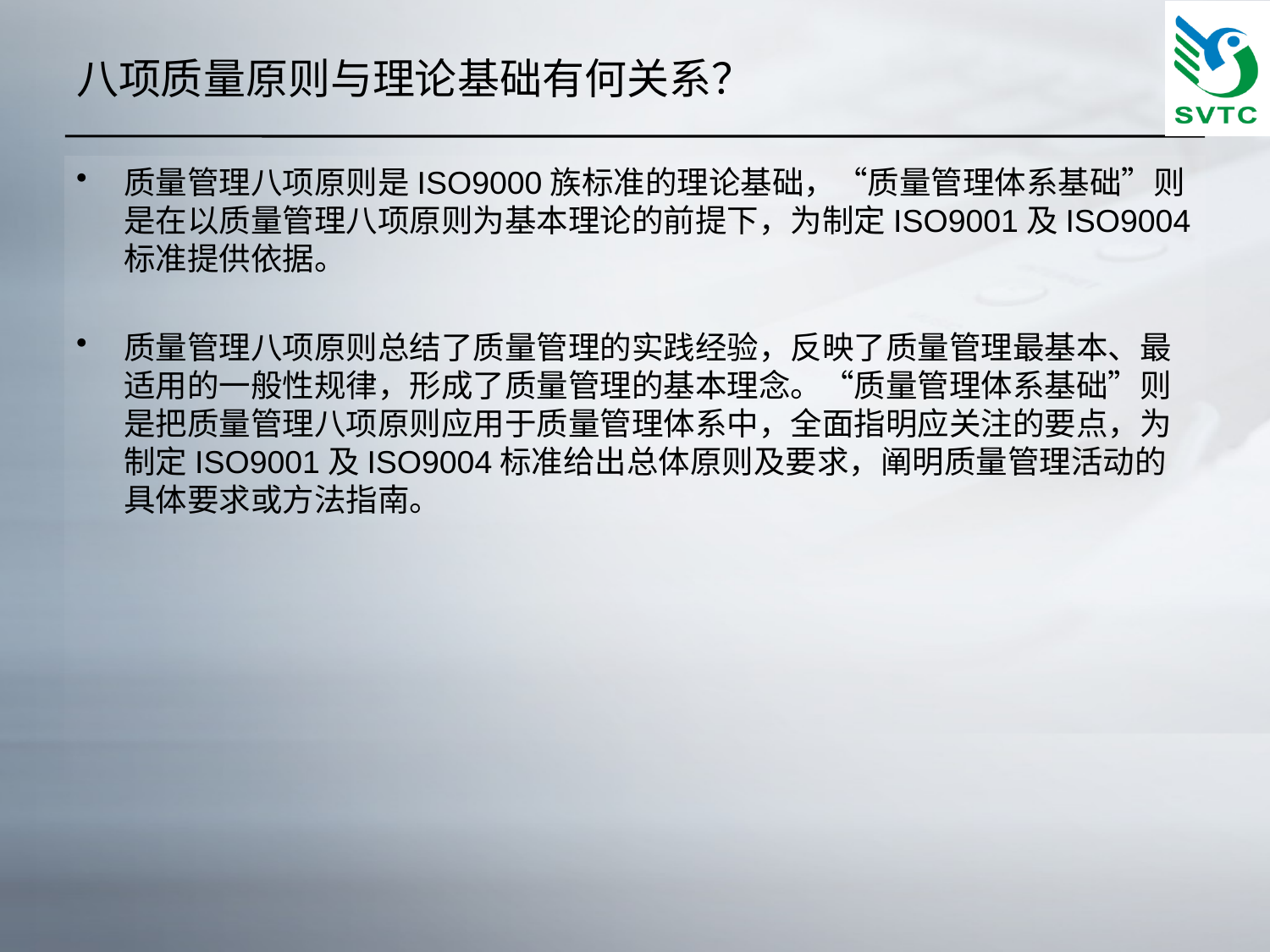

# 八项质量原则与理论基础有何关系？
质量管理八项原则是ISO9000族标准的理论基础，“质量管理体系基础”则是在以质量管理八项原则为基本理论的前提下，为制定ISO9001及ISO9004标准提供依据。

质量管理八项原则总结了质量管理的实践经验，反映了质量管理最基本、最适用的一般性规律，形成了质量管理的基本理念。“质量管理体系基础”则是把质量管理八项原则应用于质量管理体系中，全面指明应关注的要点，为制定ISO9001及ISO9004标准给出总体原则及要求，阐明质量管理活动的具体要求或方法指南。